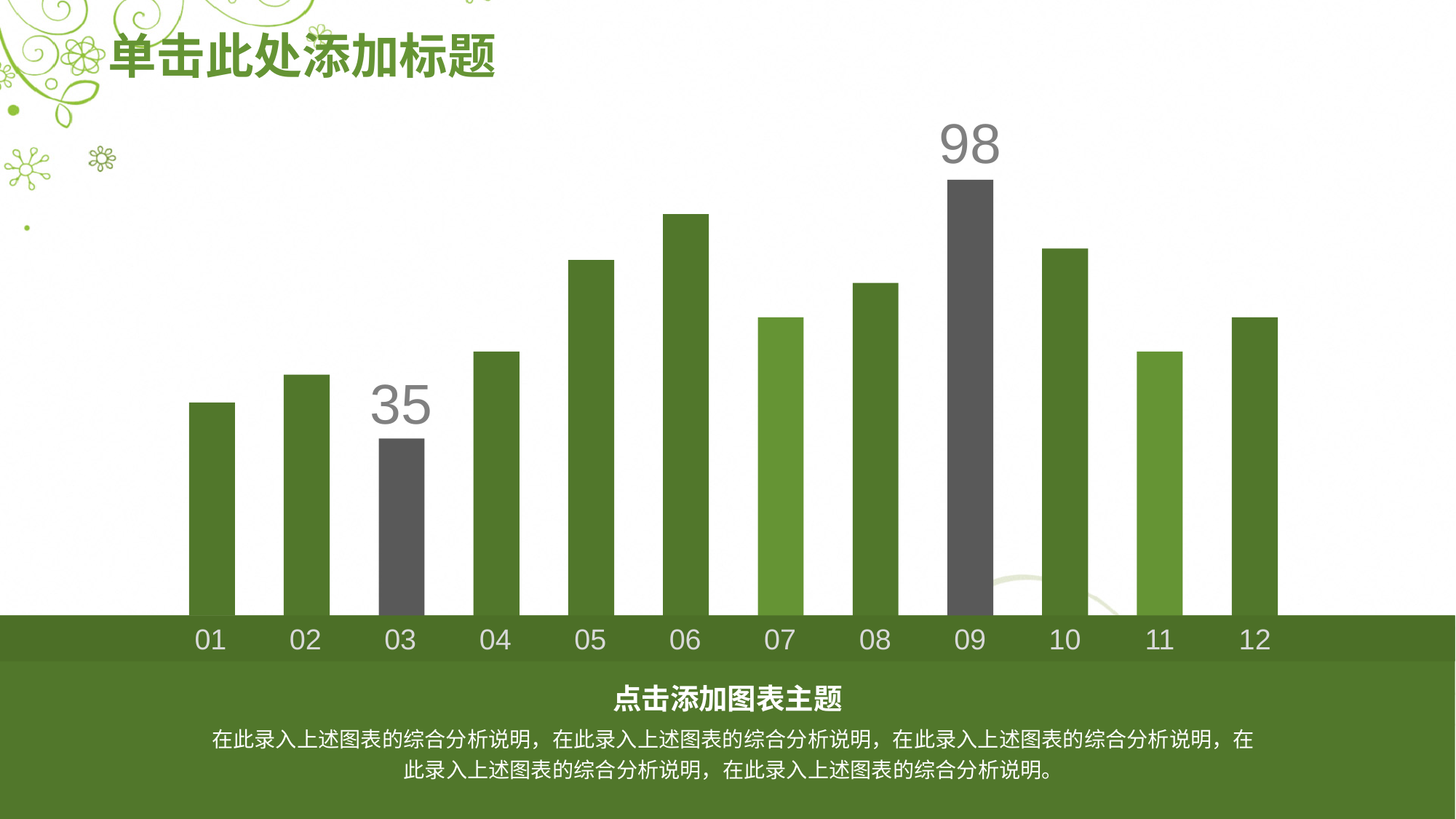

# 单击此处添加标题
98

35

01
02
03
04
05
06
07
08
09
10
11
12

点击添加图表主题
在此录入上述图表的综合分析说明，在此录入上述图表的综合分析说明，在此录入上述图表的综合分析说明，在此录入上述图表的综合分析说明，在此录入上述图表的综合分析说明。